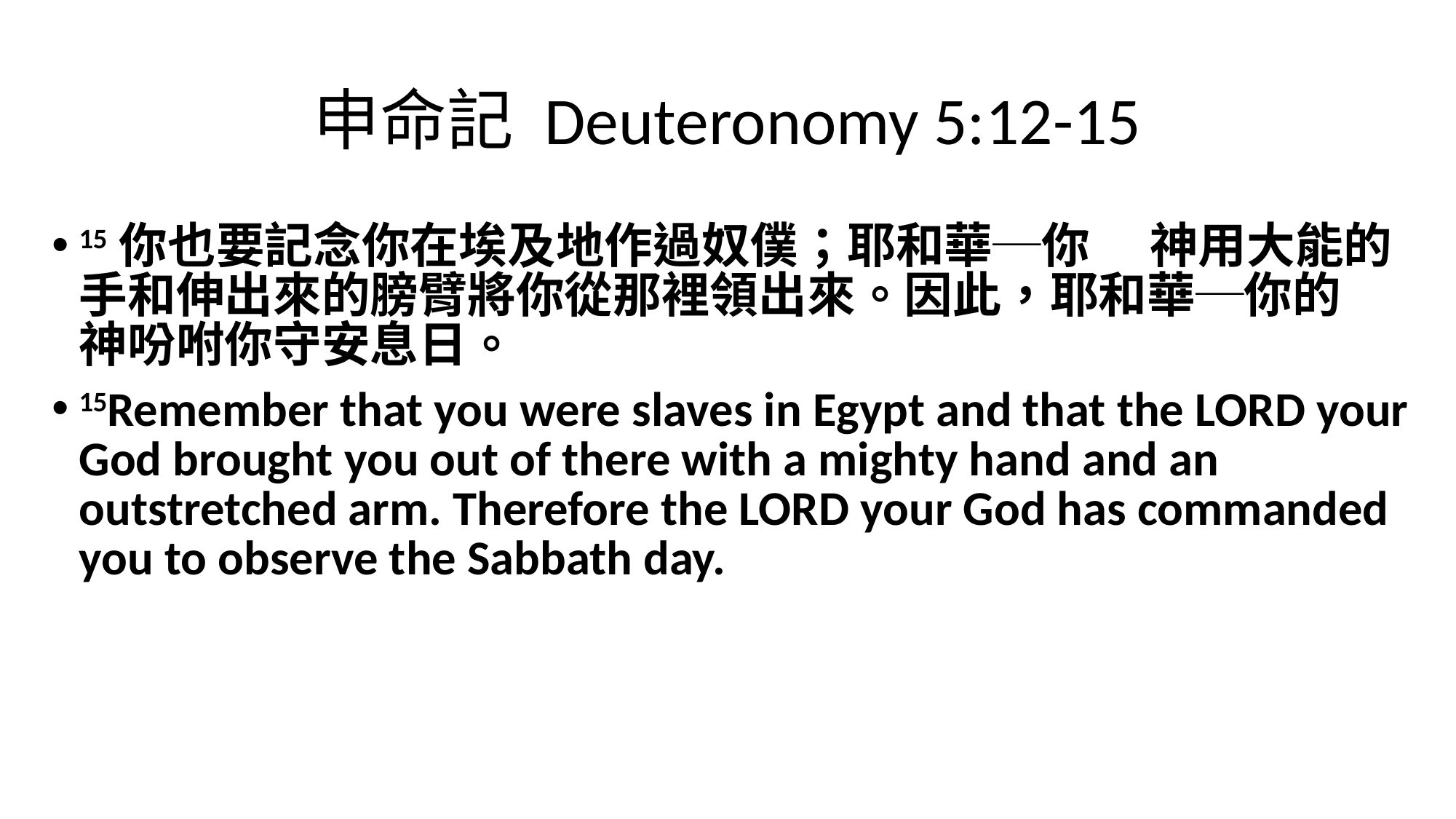

# 申命記 Deuteronomy 5:12-15
15你也要記念你在埃及地作過奴僕；耶和華─你　 神用大能的手和伸出來的膀臂將你從那裡領出來。因此，耶和華─你的　神吩咐你守安息日。
15Remember that you were slaves in Egypt and that the LORD your God brought you out of there with a mighty hand and an outstretched arm. Therefore the LORD your God has commanded you to observe the Sabbath day.